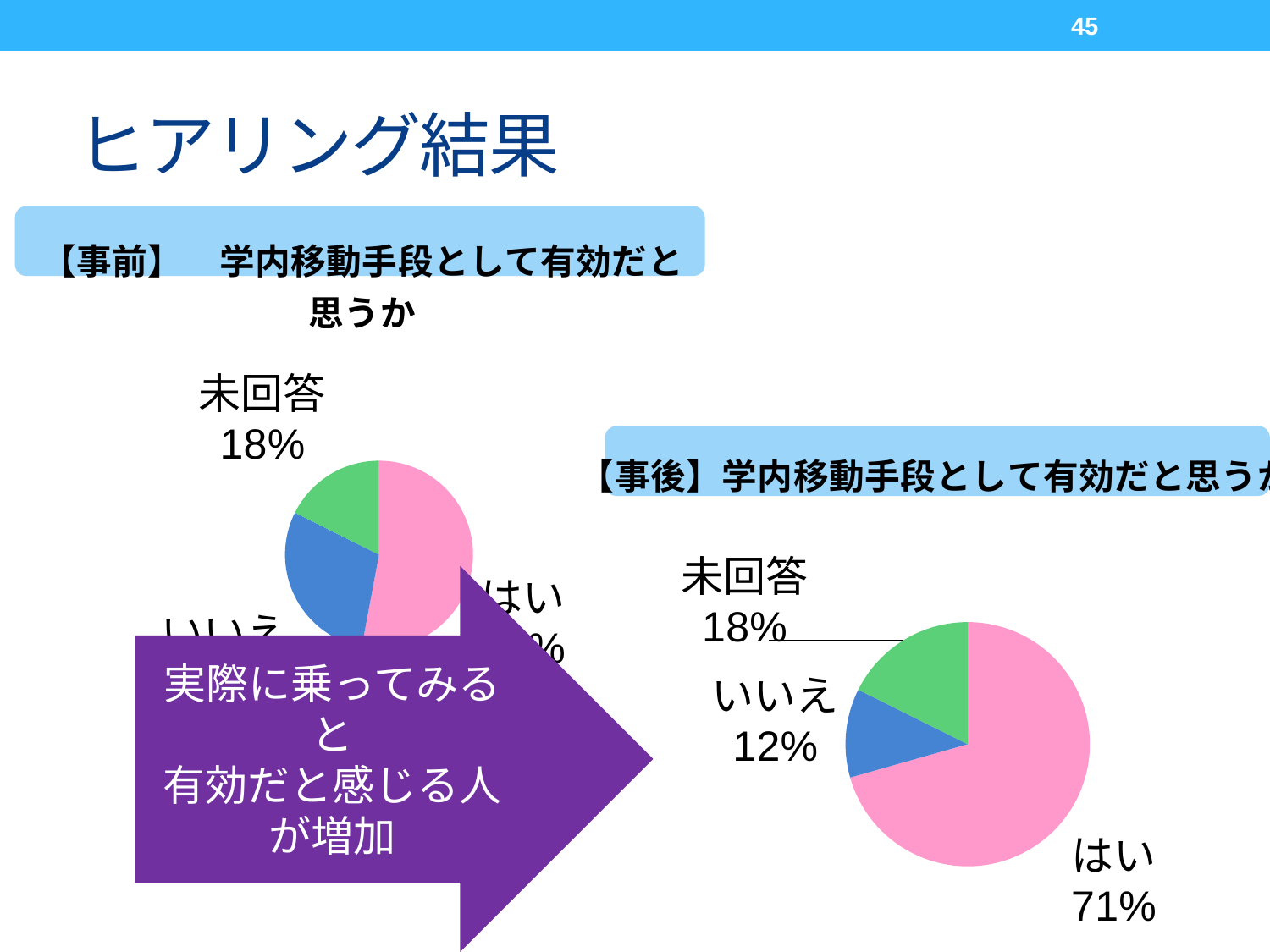

45
# ヒアリング結果

### Chart: 【事前】　学内移動手段として有効だと思うか

| Category |  |
|---|---|
| はい | 9.0 |
| いいえ | 5.0 |
| 未回答 | 3.0 |

### Chart: 【事後】学内移動手段として有効だと思うか

| Category |  |
|---|---|
| はい | 12.0 |
| いいえ | 2.0 |
| 未回答 | 3.0 |
実際に乗ってみると
有効だと感じる人が増加